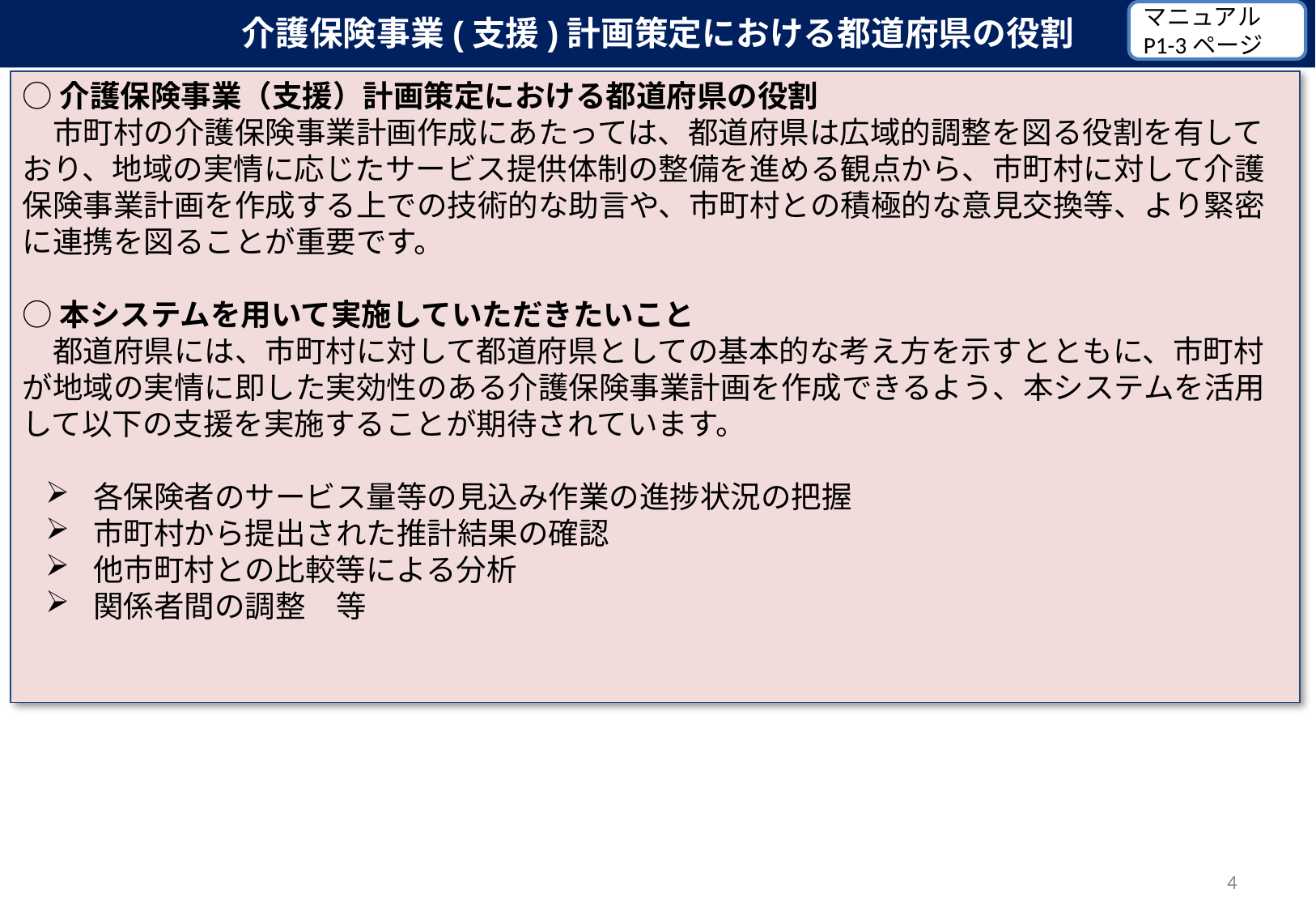

介護保険事業(支援)計画策定における都道府県の役割
マニュアル
P1-3ページ

○介護保険事業（支援）計画策定における都道府県の役割
　市町村の介護保険事業計画作成にあたっては、都道府県は広域的調整を図る役割を有しており、地域の実情に応じたサービス提供体制の整備を進める観点から、市町村に対して介護保険事業計画を作成する上での技術的な助言や、市町村との積極的な意見交換等、より緊密に連携を図ることが重要です。

○本システムを用いて実施していただきたいこと
　都道府県には、市町村に対して都道府県としての基本的な考え方を示すとともに、市町村が地域の実情に即した実効性のある介護保険事業計画を作成できるよう、本システムを活用して以下の支援を実施することが期待されています。

各保険者のサービス量等の見込み作業の進捗状況の把握
市町村から提出された推計結果の確認
他市町村との比較等による分析
関係者間の調整　等

4